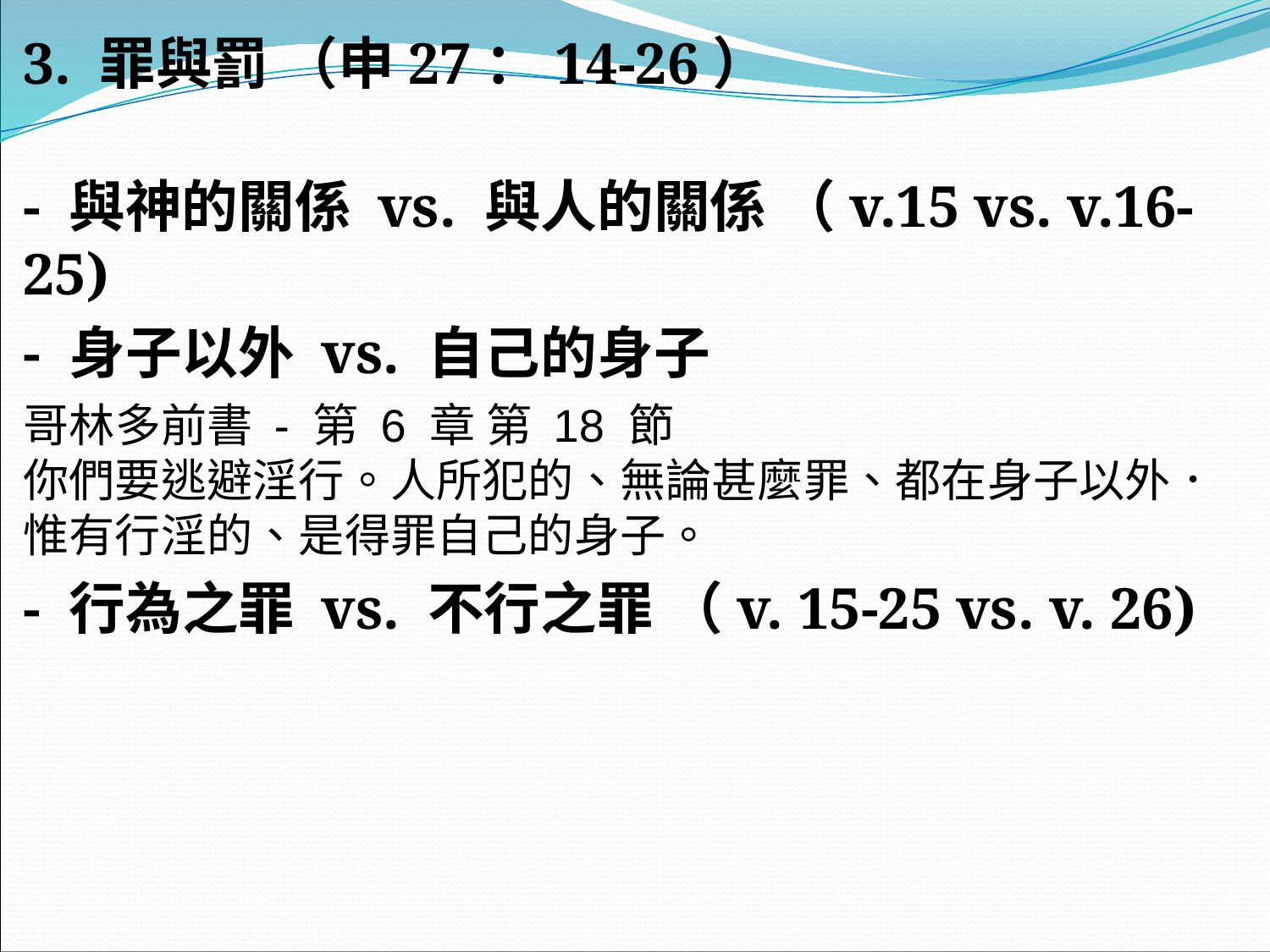

3. 罪與罰 （申27：14-26）

- 與神的關係 vs. 與人的關係 （v.15 vs. v.16-25)
- 身子以外 vs. 自己的身子
哥林多前書 - 第 6 章 第 18 節
你們要逃避淫行。人所犯的、無論甚麼罪、都在身子以外．惟有行淫的、是得罪自己的身子。
- 行為之罪 vs. 不行之罪 （v. 15-25 vs. v. 26)

#